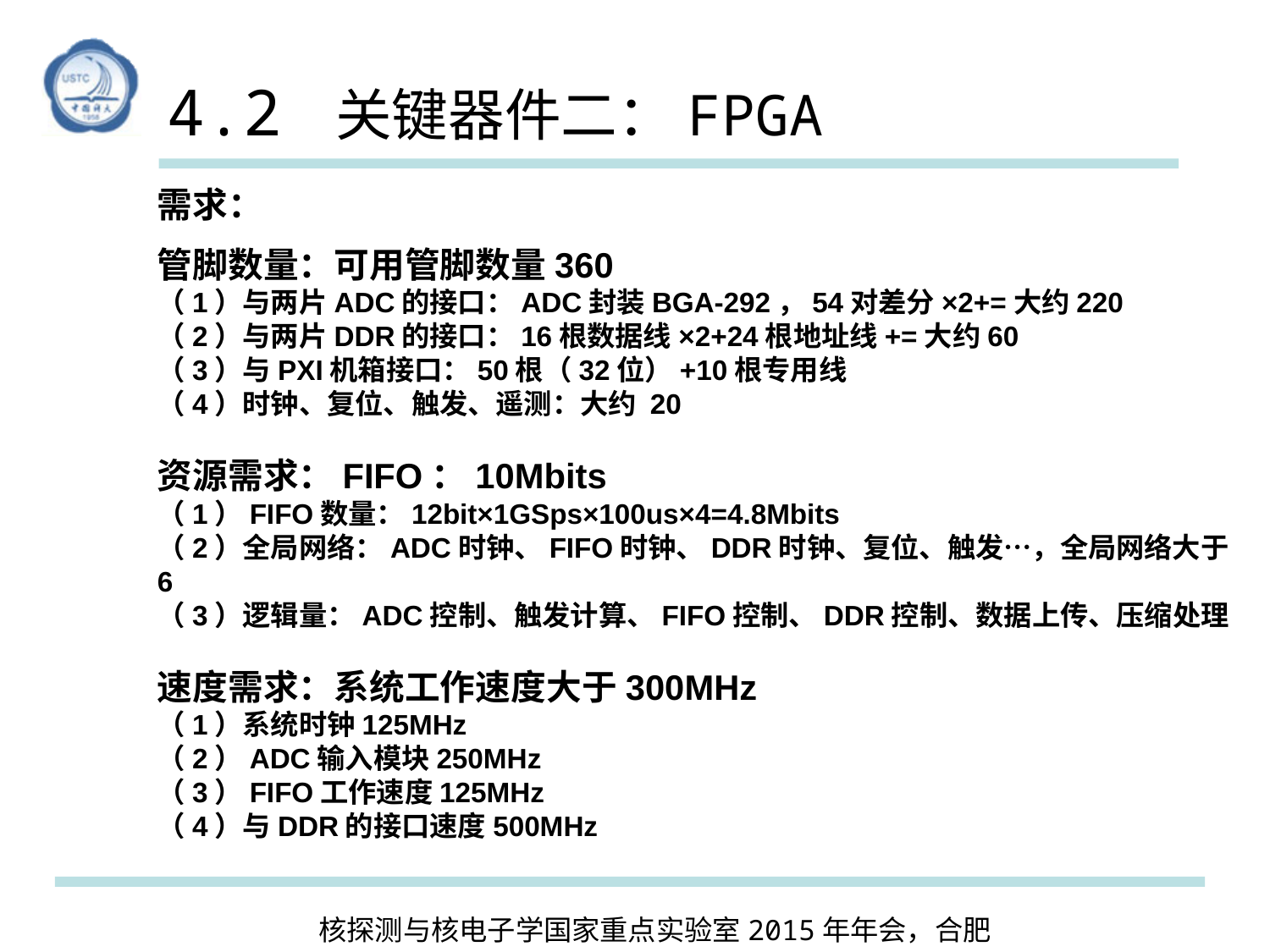

# 4.2 关键器件二：FPGA
需求：
管脚数量：可用管脚数量360
（1）与两片ADC的接口：ADC封装BGA-292，54对差分×2+=大约220
（2）与两片DDR的接口：16根数据线×2+24根地址线+=大约60
（3）与PXI机箱接口：50根（32位）+10根专用线
（4）时钟、复位、触发、遥测：大约 20

资源需求：FIFO：10Mbits
（1）FIFO数量：12bit×1GSps×100us×4=4.8Mbits
（2）全局网络：ADC时钟、FIFO时钟、DDR时钟、复位、触发…，全局网络大于6
（3）逻辑量：ADC控制、触发计算、FIFO控制、DDR控制、数据上传、压缩处理

速度需求：系统工作速度大于300MHz
（1）系统时钟125MHz
（2）ADC输入模块250MHz
（3）FIFO工作速度125MHz
（4）与DDR的接口速度500MHz